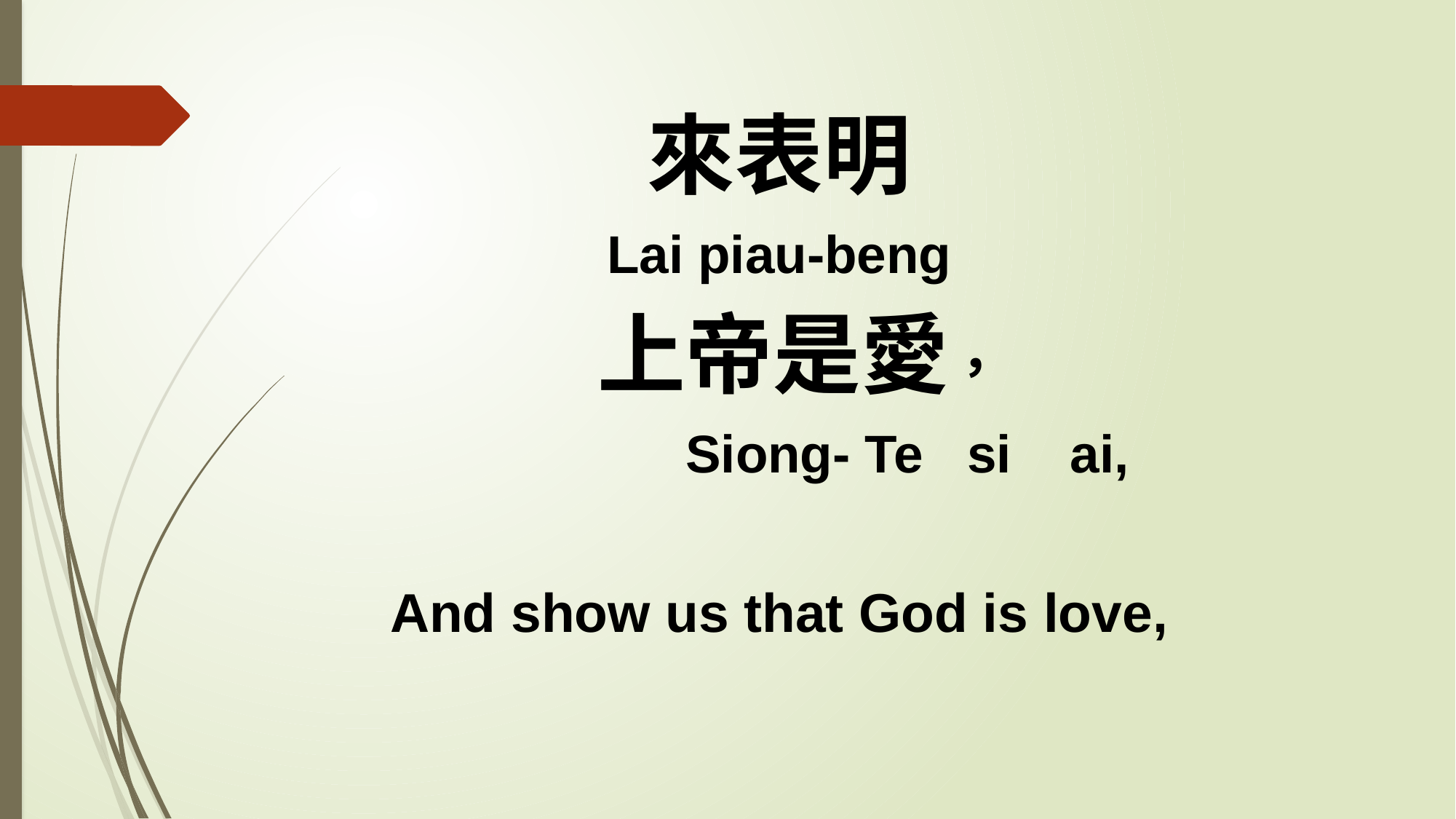

來表明
Lai piau-beng
 上帝是愛，
                             Siong- Te   si    ai,

And show us that God is love,